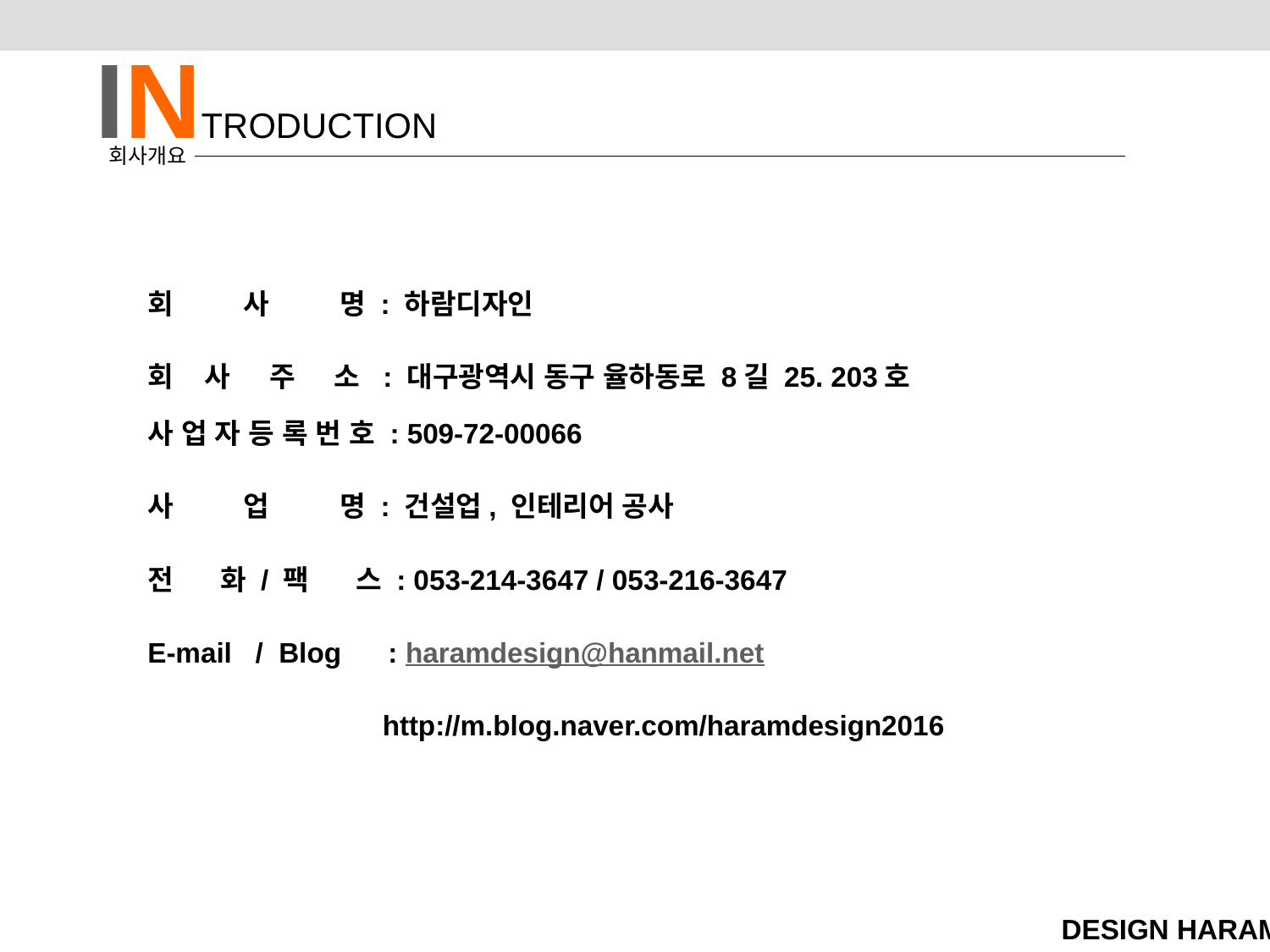

INTRODUCTION
 회사개요
회         사         명 : 하람디자인
회    사     주     소  : 대구광역시 동구 율하동로 8길 25. 203호
사 업 자 등 록 번 호 : 509-72-00066
사         업         명 : 건설업, 인테리어 공사
전      화 / 팩      스 : 053-214-3647 / 053-216-3647
E-mail   /  Blog      : haramdesign@hanmail.net
                              http://m.blog.naver.com/haramdesign2016

design HARAM